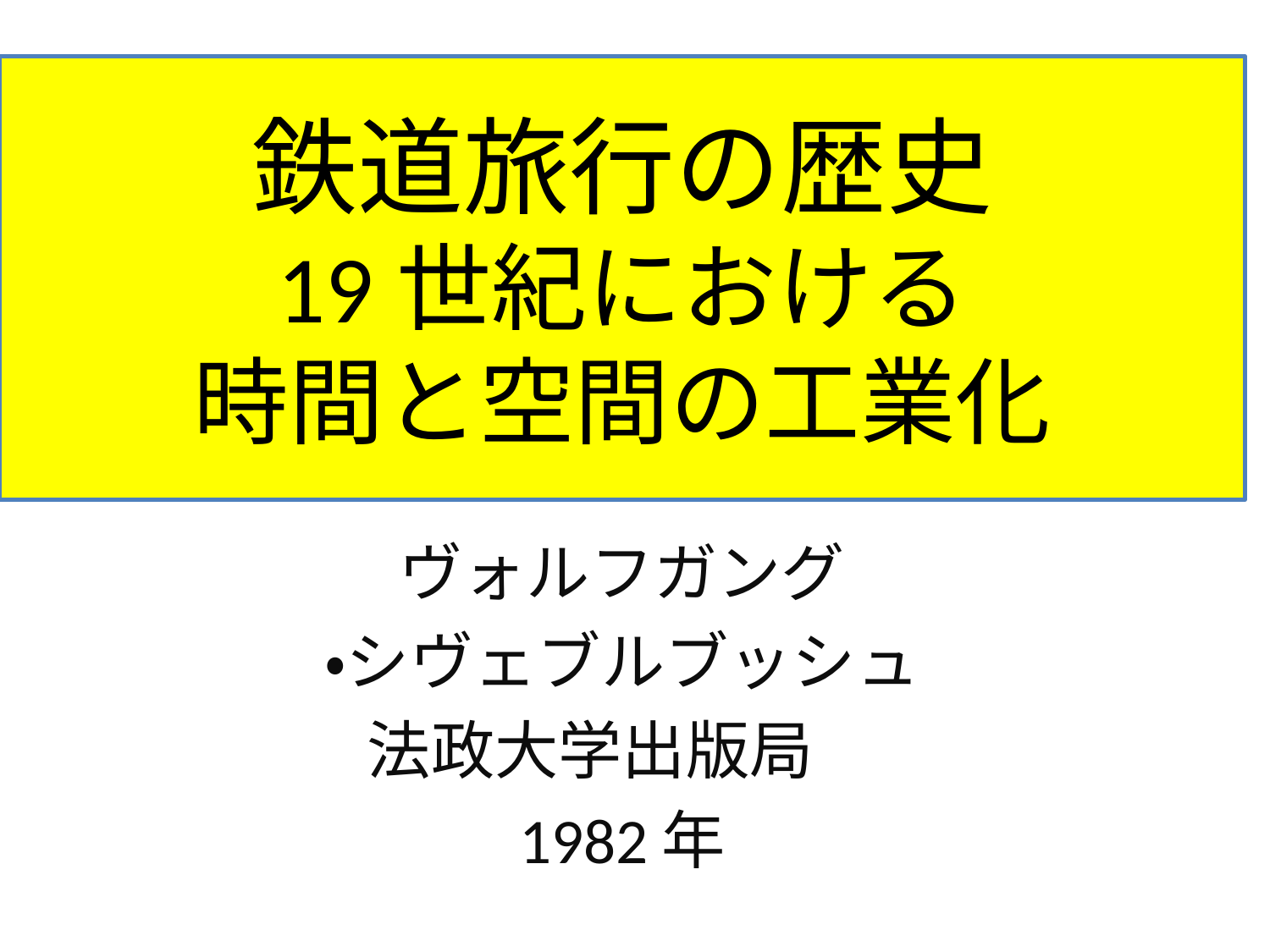

# 鉄道旅行の歴史 19世紀における 時間と空間の工業化
ヴォルフガング
・シヴェブルブッシュ
法政大学出版局
1982年